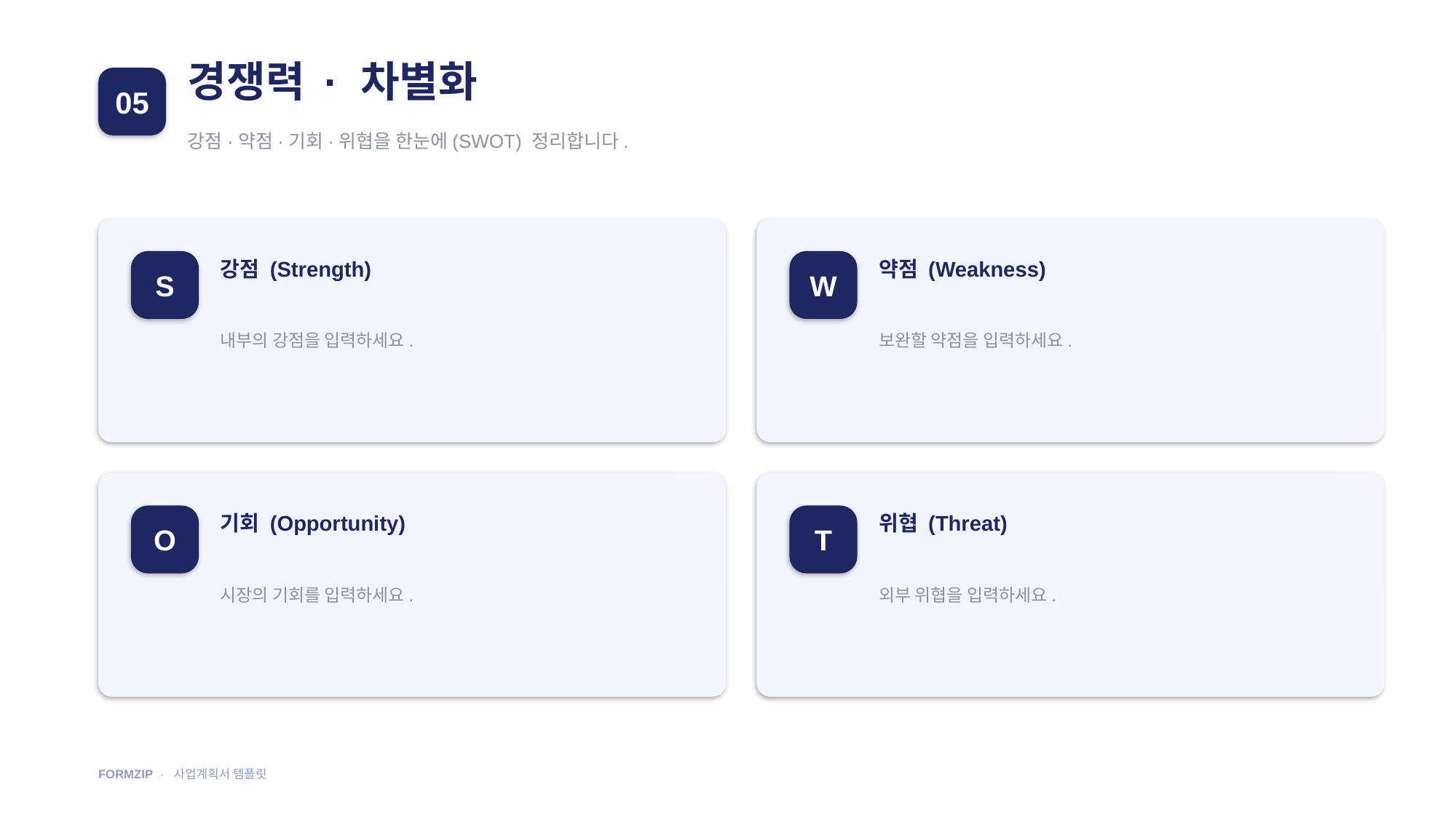

경쟁력 · 차별화
05
강점·약점·기회·위협을 한눈에(SWOT) 정리합니다.

S
W
강점 (Strength)
약점 (Weakness)
내부의 강점을 입력하세요.
보완할 약점을 입력하세요.

O
T
기회 (Opportunity)
위협 (Threat)
시장의 기회를 입력하세요.
외부 위협을 입력하세요.
FORMZIP  ·  사업계획서 템플릿